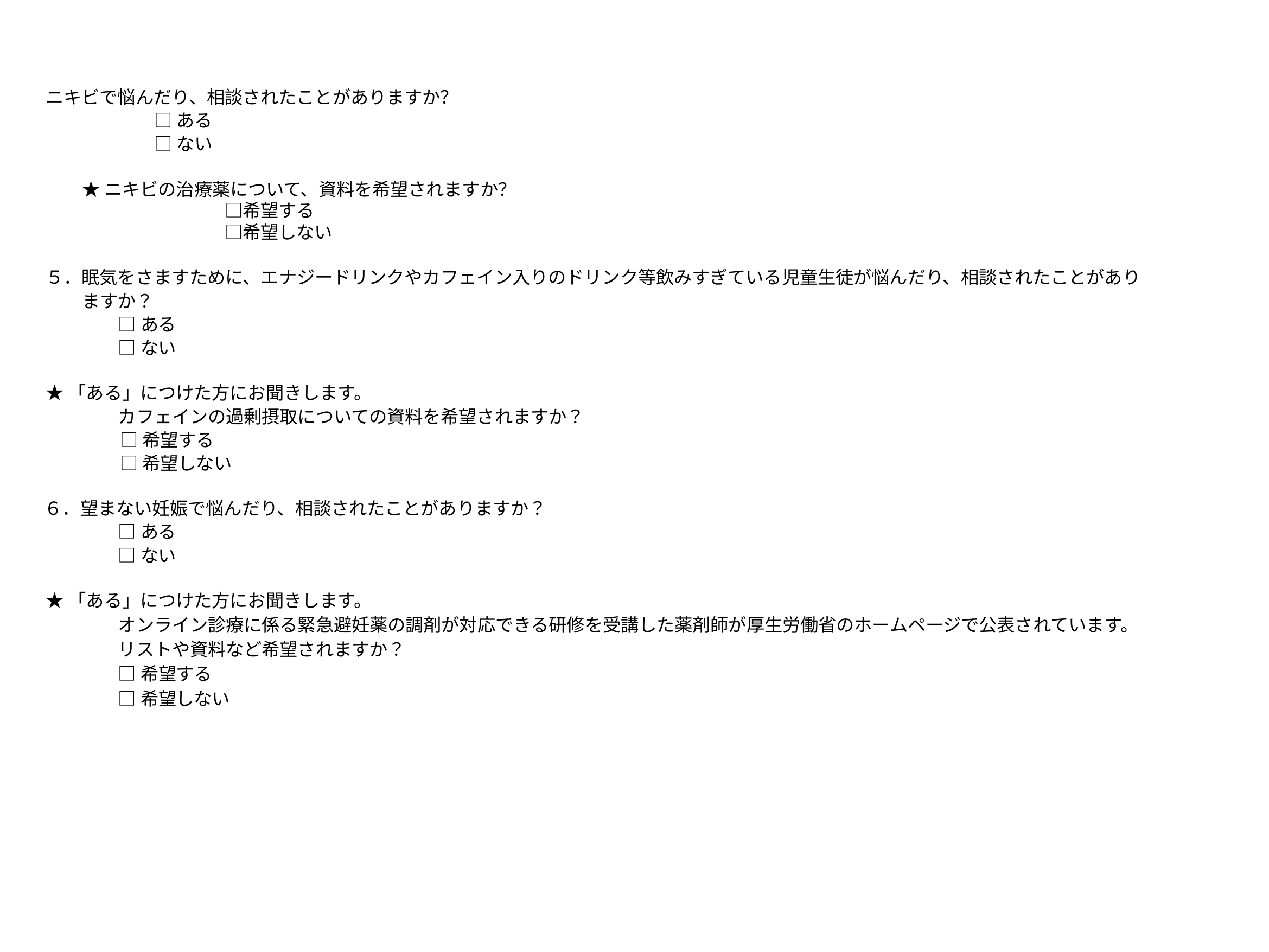

ニキビで悩んだり、相談されたことがありますか？
□ある
□ない

★ニキビの治療薬について、資料を希望されますか？
　　　　　　　　□希望する
　　　　　　　　□希望しない

５．眠気をさますために、エナジードリンクやカフェイン入りのドリンク等飲みすぎている児童生徒が悩んだり、相談されたことがありますか？
□ある
□ない

★「ある」につけた方にお聞きします。
カフェインの過剰摂取についての資料を希望されますか？
□希望する
□希望しない

６．望まない妊娠で悩んだり、相談されたことがありますか？
□ある
□ない

★「ある」につけた方にお聞きします。
オンライン診療に係る緊急避妊薬の調剤が対応できる研修を受講した薬剤師が厚生労働省のホームページで公表されています。
リストや資料など希望されますか？
□希望する
□希望しない